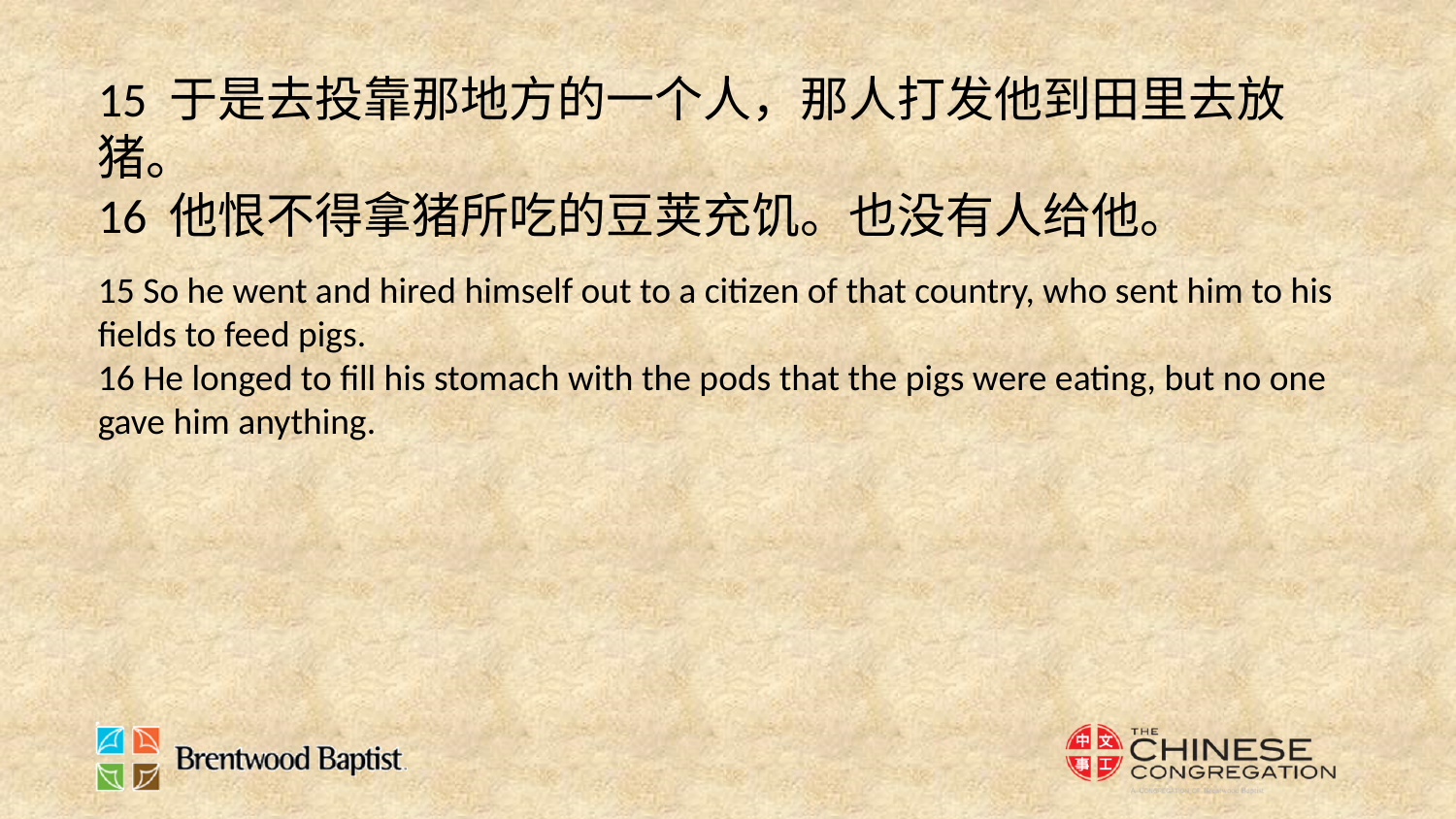

15 于是去投靠那地方的一个人，那人打发他到田里去放猪。
16 他恨不得拿猪所吃的豆荚充饥。也没有人给他。

15 So he went and hired himself out to a citizen of that country, who sent him to his fields to feed pigs.
16 He longed to fill his stomach with the pods that the pigs were eating, but no one gave him anything.